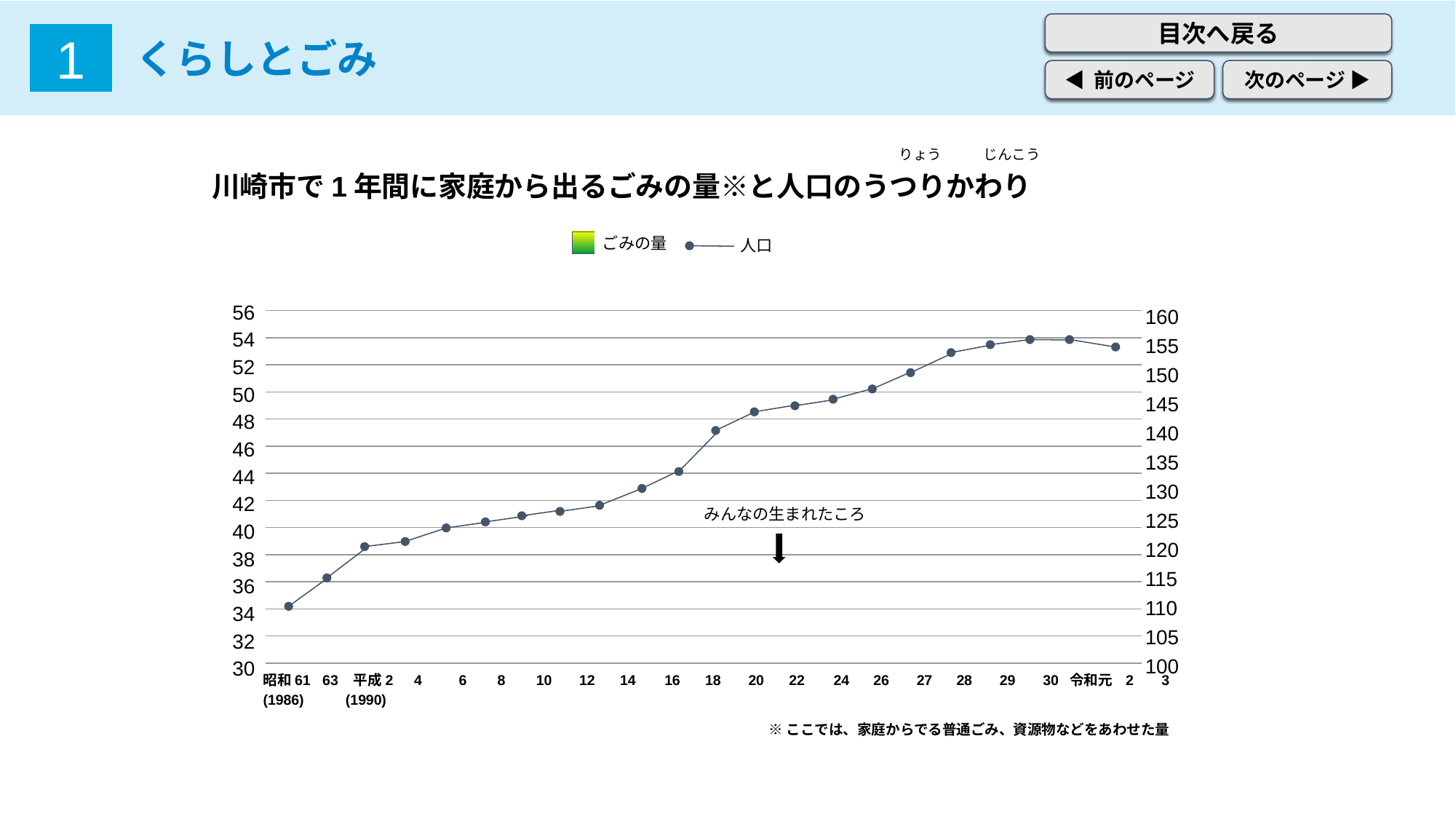

くらしとごみ
1
　　　　　　　　　　　　　　　　　　　　　　　　　　　　　　　　  　　　　　　　　　　　　　　　　りょう　         じんこう
川崎市で1年間に家庭から出るごみの量※と人口のうつりかわり
ごみの量
人口

56
54
52
50
48
46
44
42
40
38
36
34
32
30
160
155
150
145
140
135
130
125
120
115
110
105
100
昭和61   63   平成2　4    　6　   8　   10　  12 　14  　16 　18　  20 　22  　24　 26　  27　 28　  29　  30  令和元   2       3
(1986)　　  (1990)
みんなの生まれたころ

※ここでは、家庭からでる普通ごみ、資源物などをあわせた量